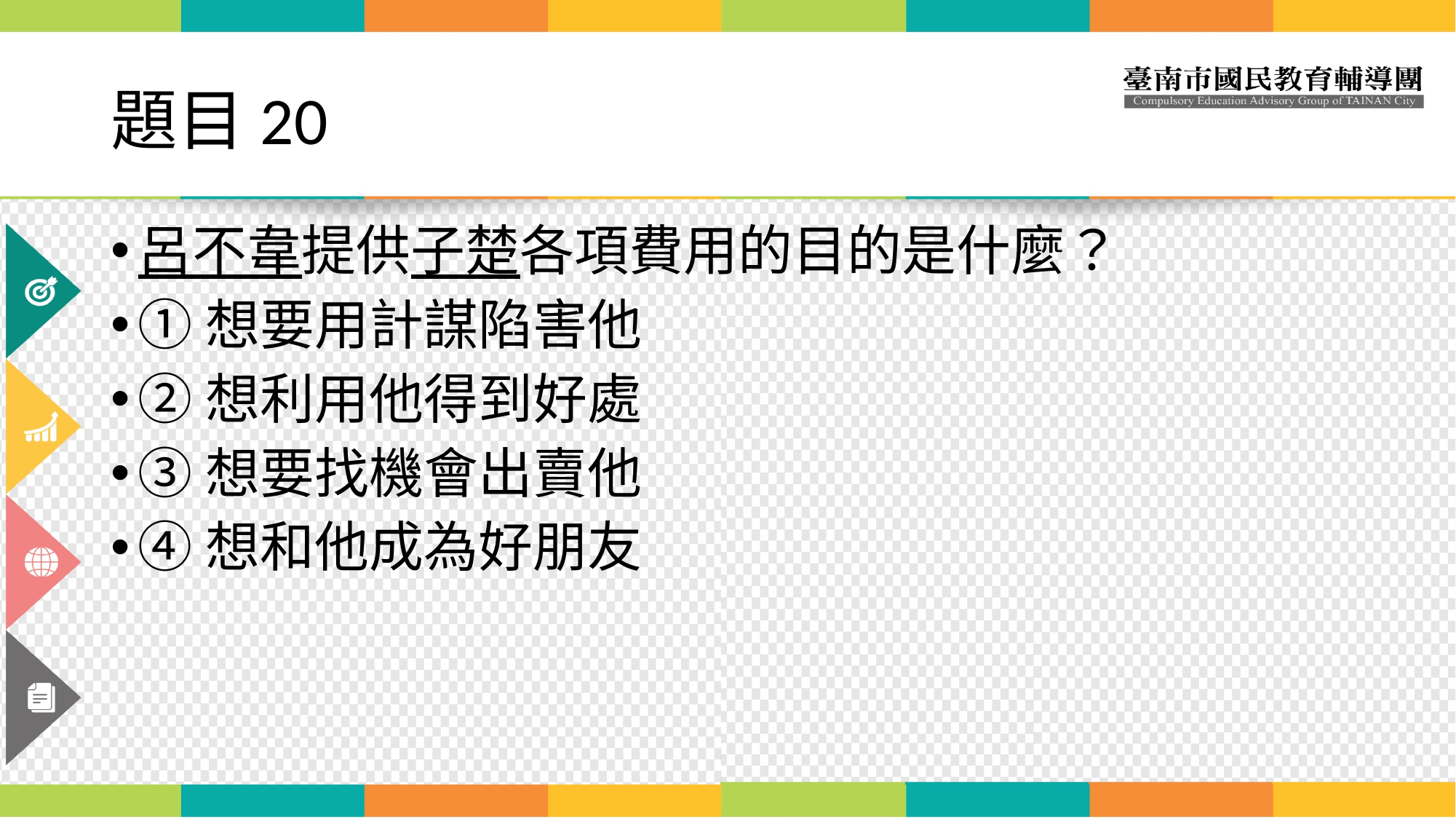

題目20
呂不韋提供子楚各項費用的目的是什麼？
①想要用計謀陷害他
②想利用他得到好處
③想要找機會出賣他
④想和他成為好朋友